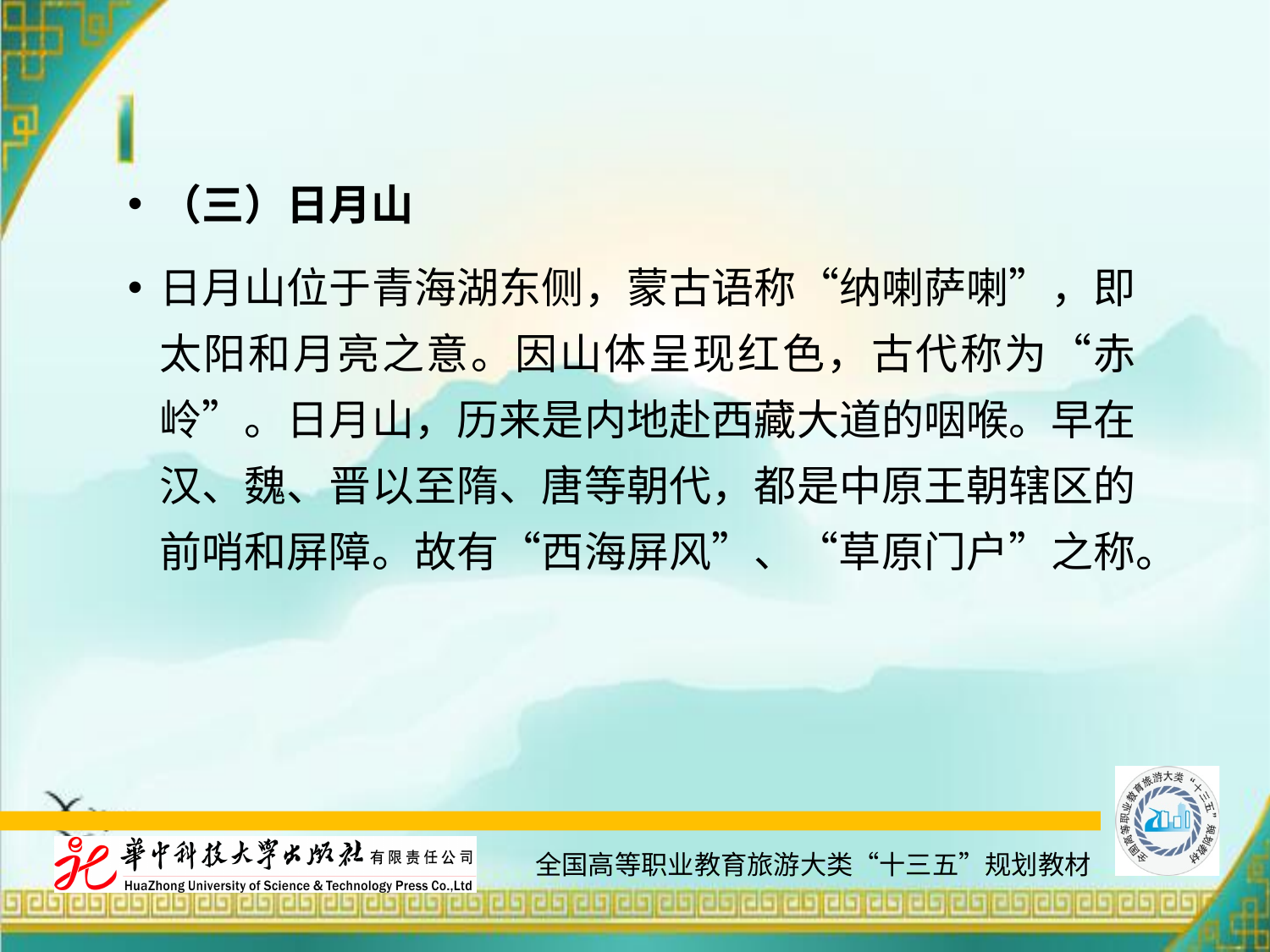

#
（三）日月山
日月山位于青海湖东侧，蒙古语称“纳喇萨喇”，即太阳和月亮之意。因山体呈现红色，古代称为“赤岭”。日月山，历来是内地赴西藏大道的咽喉。早在汉、魏、晋以至隋、唐等朝代，都是中原王朝辖区的前哨和屏障。故有“西海屏风”、“草原门户”之称。